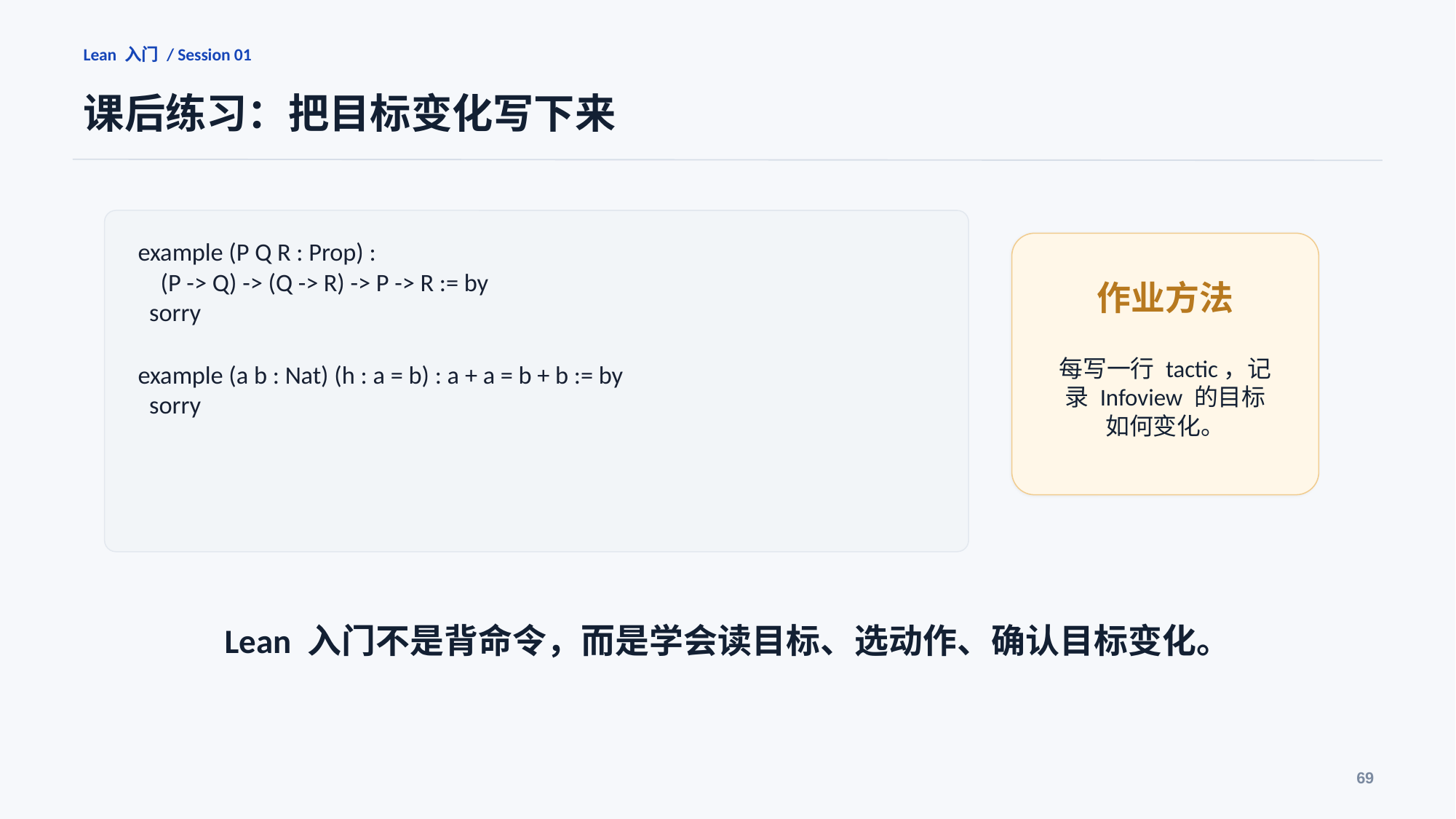

Lean 入门 / Session 01
课后练习：把目标变化写下来

example (P Q R : Prop) :
    (P -> Q) -> (Q -> R) -> P -> R := by
  sorry

example (a b : Nat) (h : a = b) : a + a = b + b := by
  sorry

作业方法
每写一行 tactic，记录 Infoview 的目标如何变化。
Lean 入门不是背命令，而是学会读目标、选动作、确认目标变化。
69